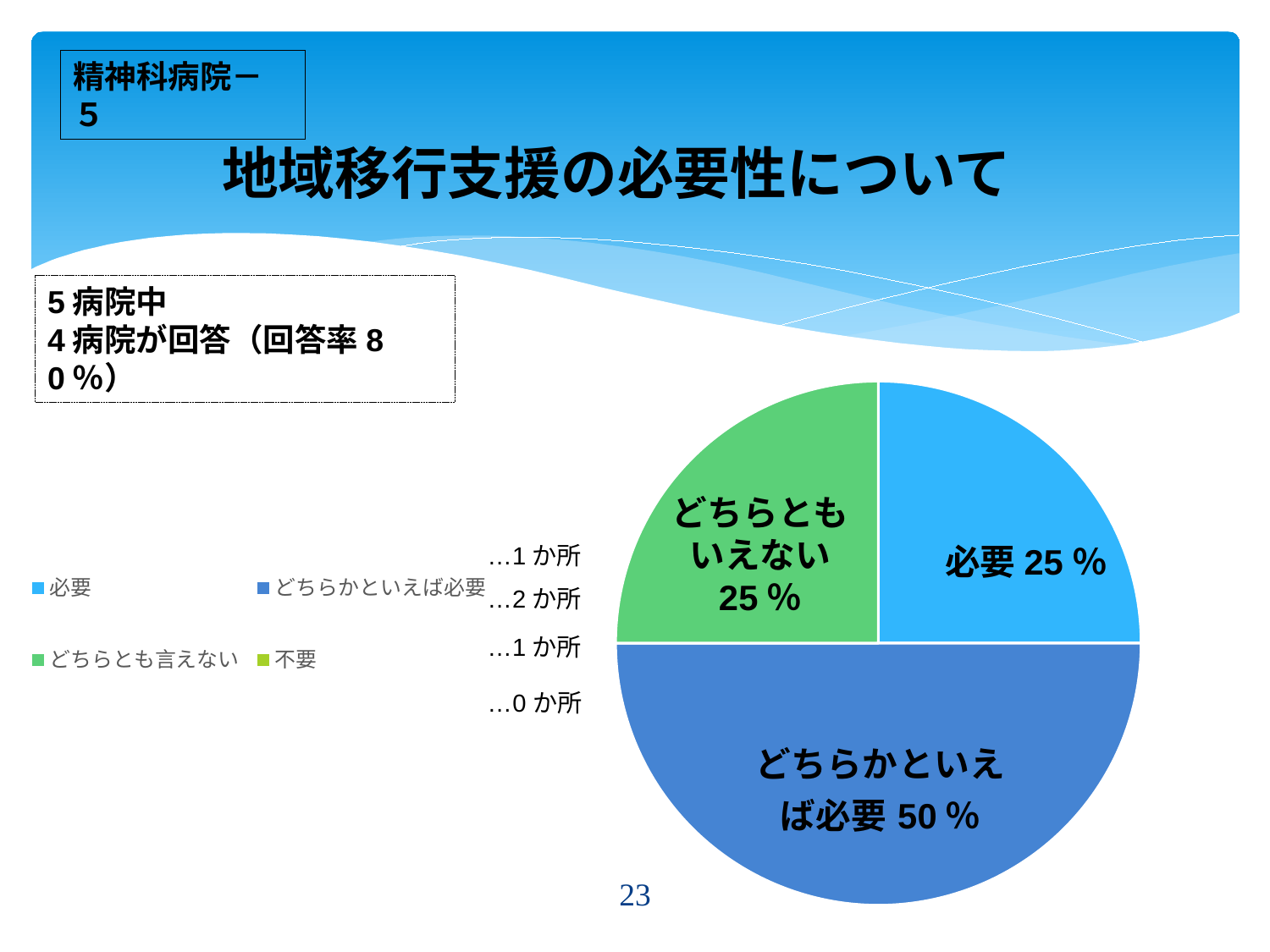

精神科病院－５
# 地域移行支援の必要性について
5病院中
4病院が回答（回答率80％）

### Chart

| Category | 売上高 |
|---|---|
| 必要 | 1.0 |
| どちらかといえば必要 | 2.0 |
| どちらとも言えない | 1.0 |
| 不要 | 0.0 |
どちらとも
いえない
25％
…1か所
必要25％
…2か所
…1か所
23